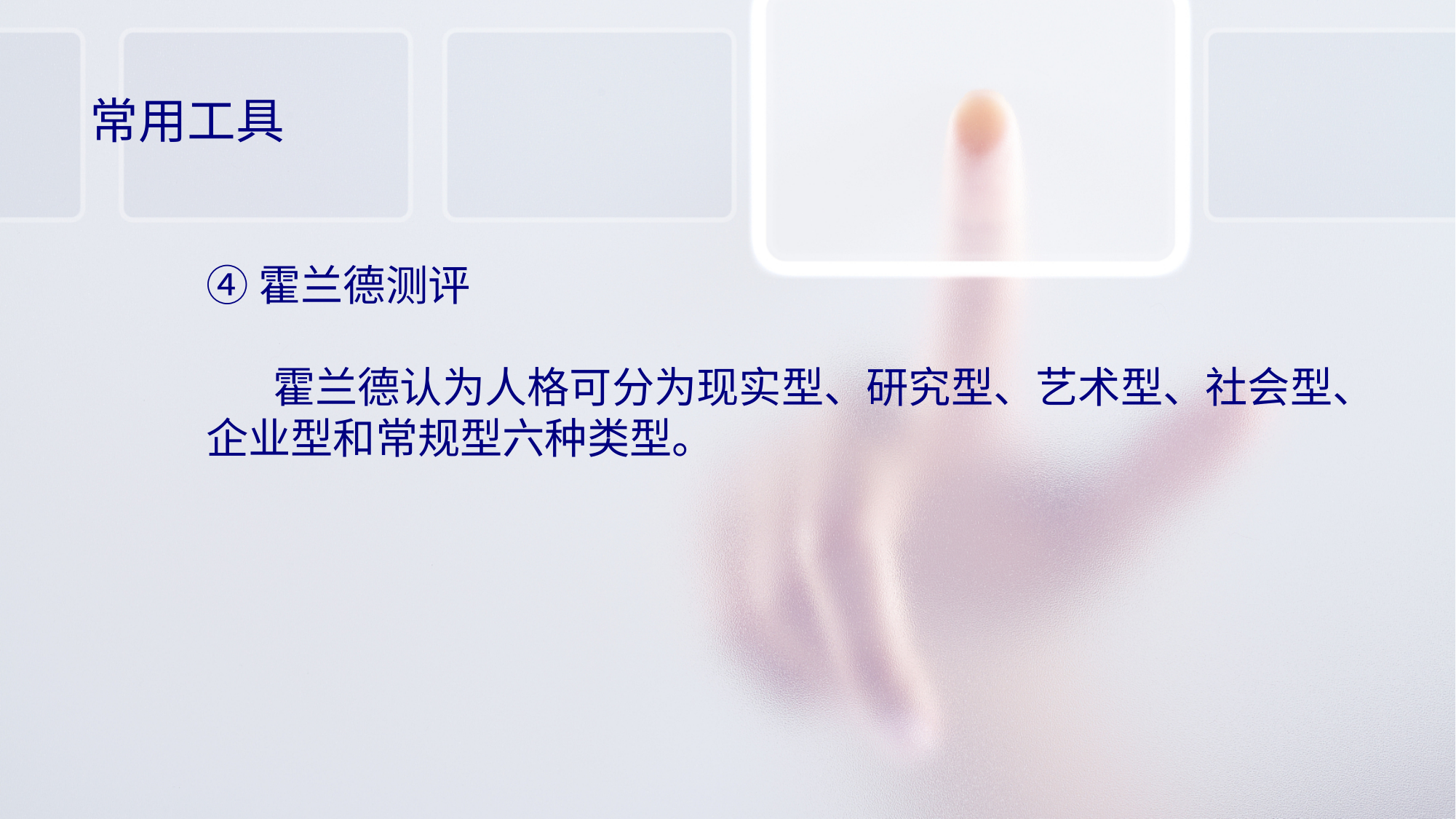

常用工具
④霍兰德测评

      霍兰德认为人格可分为现实型、研究型、艺术型、社会型、企业型和常规型六种类型。